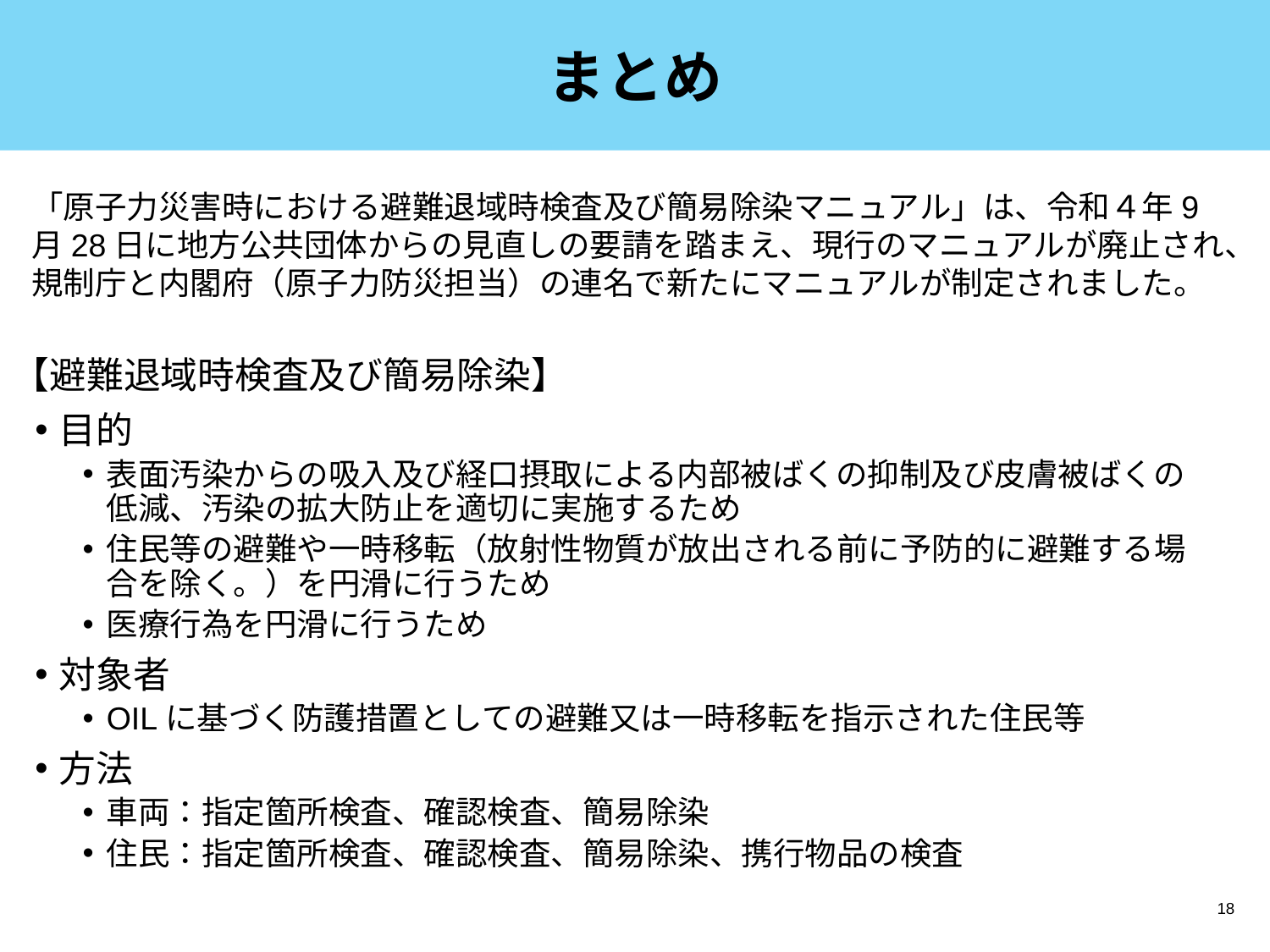

# まとめ
「原子力災害時における避難退域時検査及び簡易除染マニュアル」は、令和４年9月28日に地方公共団体からの見直しの要請を踏まえ、現行のマニュアルが廃止され、規制庁と内閣府（原子力防災担当）の連名で新たにマニュアルが制定されました。
【避難退域時検査及び簡易除染】
目的
表面汚染からの吸入及び経口摂取による内部被ばくの抑制及び皮膚被ばくの低減、汚染の拡大防止を適切に実施するため
住民等の避難や一時移転（放射性物質が放出される前に予防的に避難する場合を除く。）を円滑に行うため
医療行為を円滑に行うため
対象者
OILに基づく防護措置としての避難又は一時移転を指示された住民等
方法
車両：指定箇所検査、確認検査、簡易除染
住民：指定箇所検査、確認検査、簡易除染、携行物品の検査
18